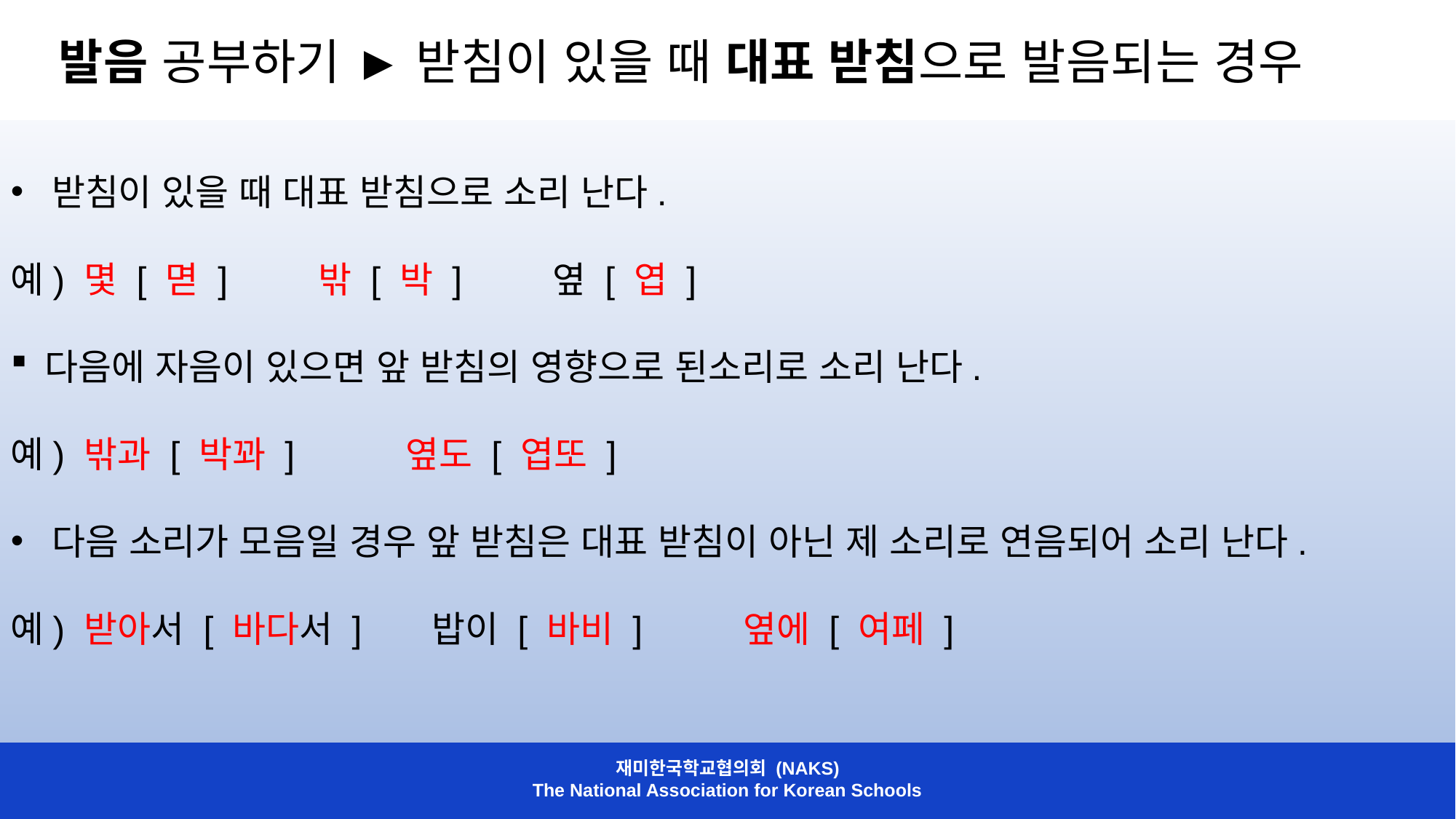

발음 공부하기 ► 받침이 있을 때 대표 받침으로 발음되는 경우
받침이 있을 때 대표 받침으로 소리 난다.
예) 몇 [ 멷 ]        밖 [ 박 ]        옆 [ 엽 ]
다음에 자음이 있으면 앞 받침의 영향으로 된소리로 소리 난다.
예) 밖과 [ 박꽈 ]          옆도 [ 엽또 ]
다음 소리가 모음일 경우 앞 받침은 대표 받침이 아닌 제 소리로 연음되어 소리 난다.
예) 받아서 [ 바다서 ]      밥이 [ 바비 ]         옆에 [ 여페 ]

재미한국학교협의회 (NAKS)
The National Association for Korean Schools